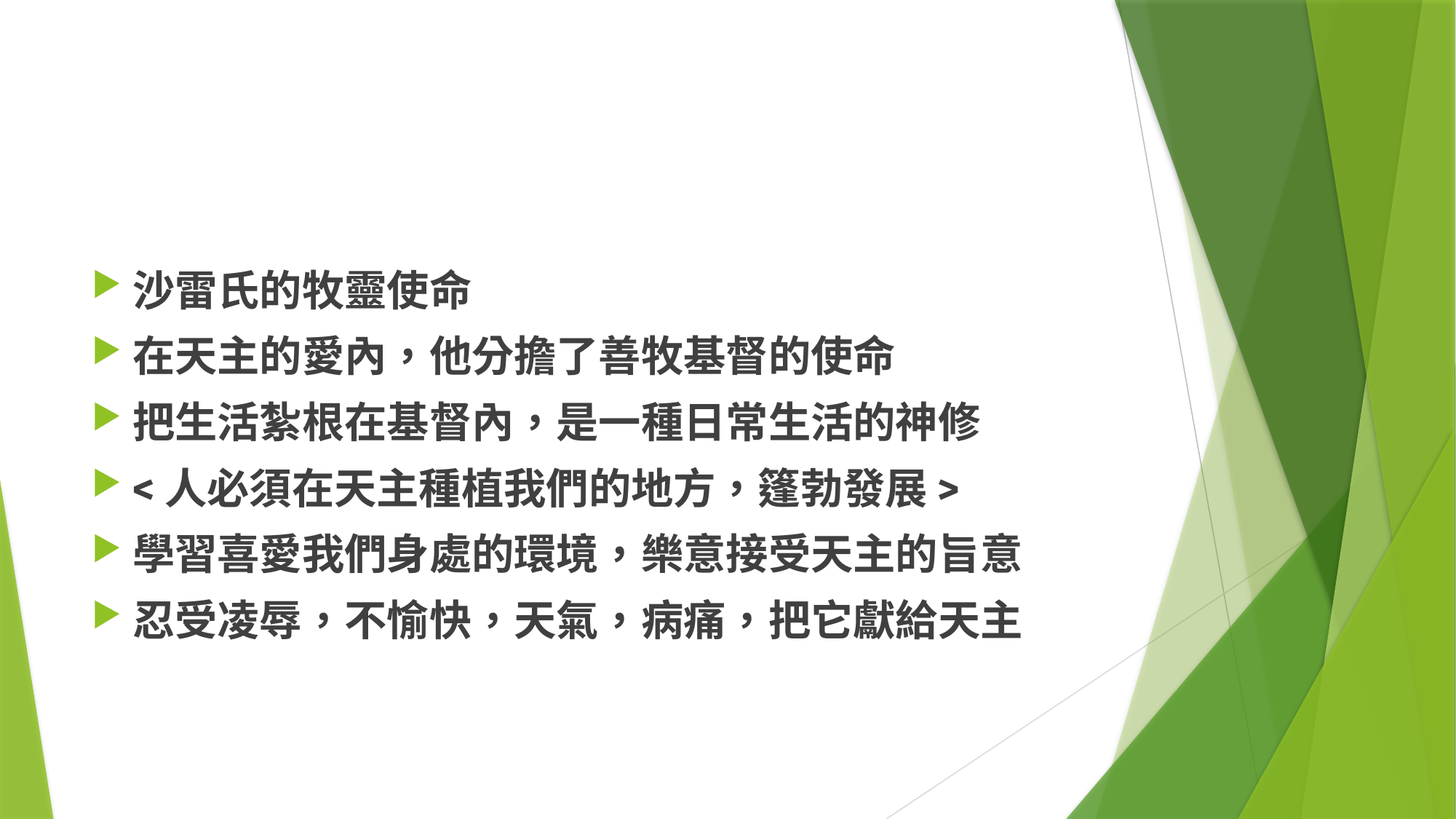

#
沙雷氏的牧靈使命
在天主的愛內，他分擔了善牧基督的使命
把生活紮根在基督內，是一種日常生活的神修
<人必須在天主種植我們的地方，篷勃發展>
學習喜愛我們身處的環境，樂意接受天主的旨意
忍受凌辱，不愉快，天氣，病痛，把它獻給天主